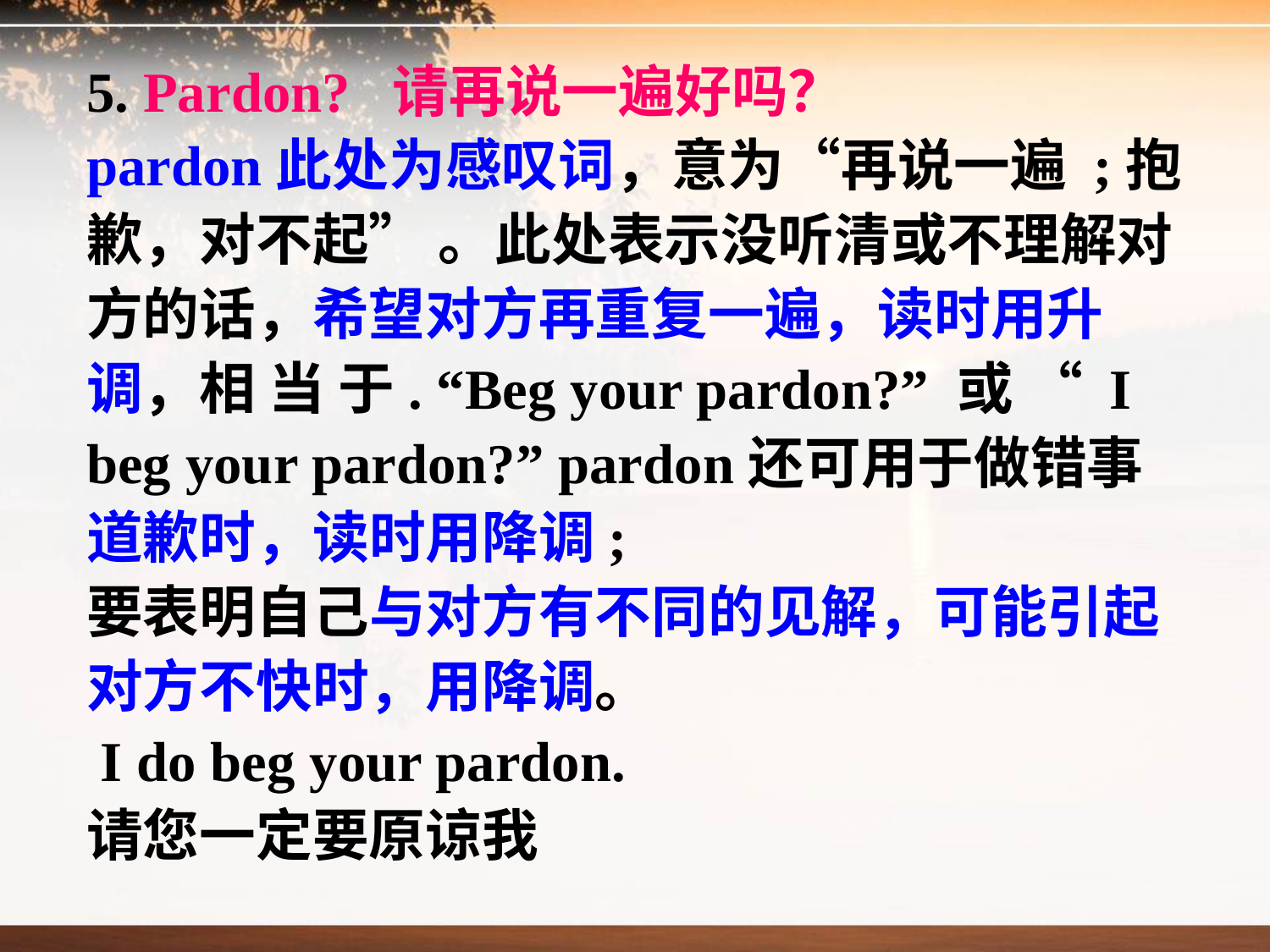

5. Pardon?  请再说一遍好吗？
pardon此处为感叹词，意为“再说一遍 ;抱 歉，对不起” 。此处表示没听清或不理解对方的话，希望对方再重复一遍，读时用升调，相 当 于. “Beg your pardon?” 或 “ I beg your pardon?” pardon还可用于做错事道歉时，读时用降调;
要表明自己与对方有不同的见解，可能引起对方不快时，用降调。
 I do beg your pardon.
请您一定要原谅我